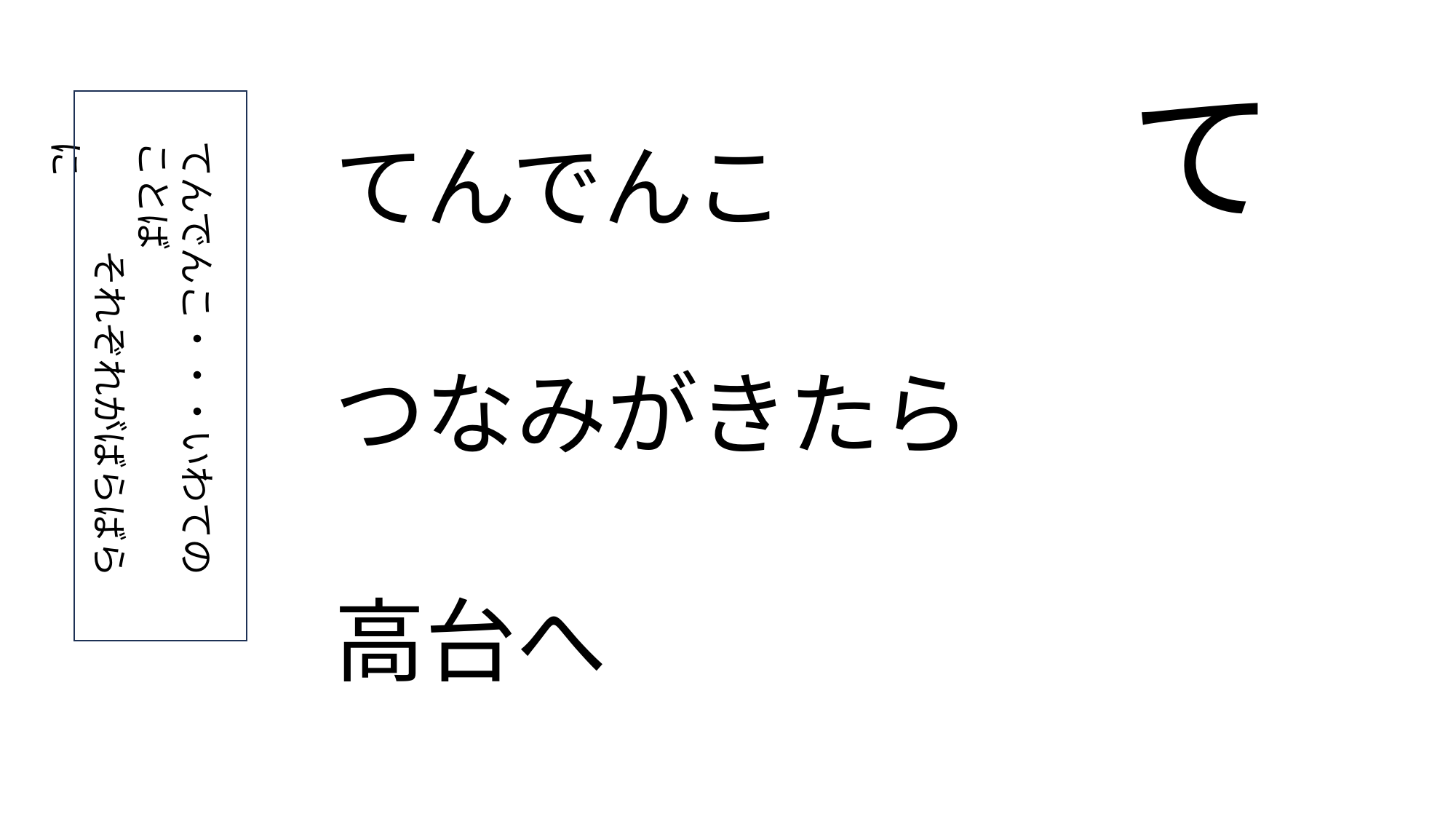

# て

てんでんこ・・・いわてのことば
　　　それぞれがばらばらに
てんでんこ

つなみがきたら

高台へ